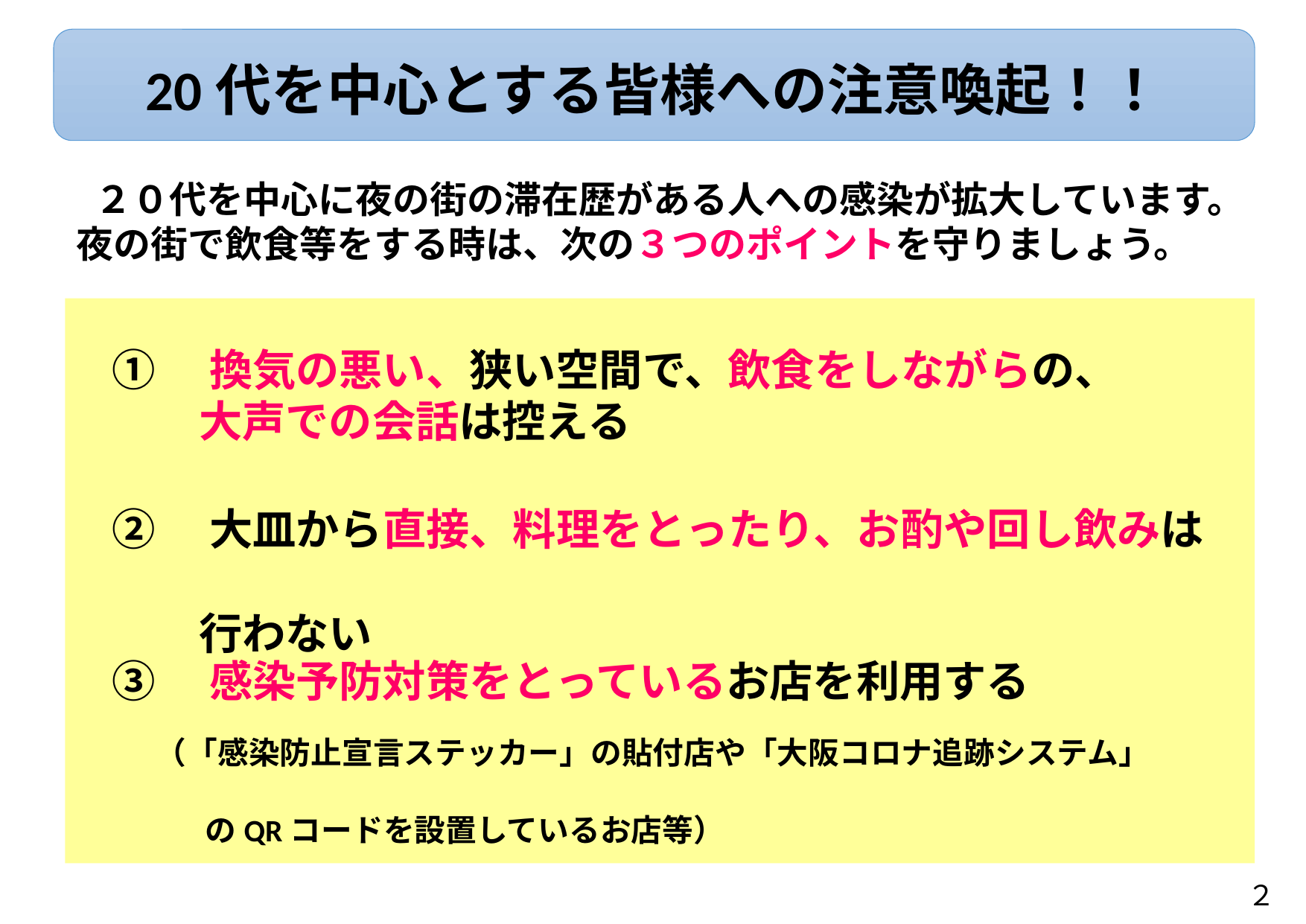

20代を中心とする皆様への注意喚起！！
２０代を中心に夜の街の滞在歴がある人への感染が拡大しています。
夜の街で飲食等をする時は、次の３つのポイントを守りましょう。

①　換気の悪い、狭い空間で、飲食をしながらの、
　　大声での会話は控える
②　大皿から直接、料理をとったり、お酌や回し飲みは
　　行わない
③　感染予防対策をとっているお店を利用する

　（「感染防止宣言ステッカー」の貼付店や「大阪コロナ追跡システム」
　　　のQRコードを設置しているお店等）
２